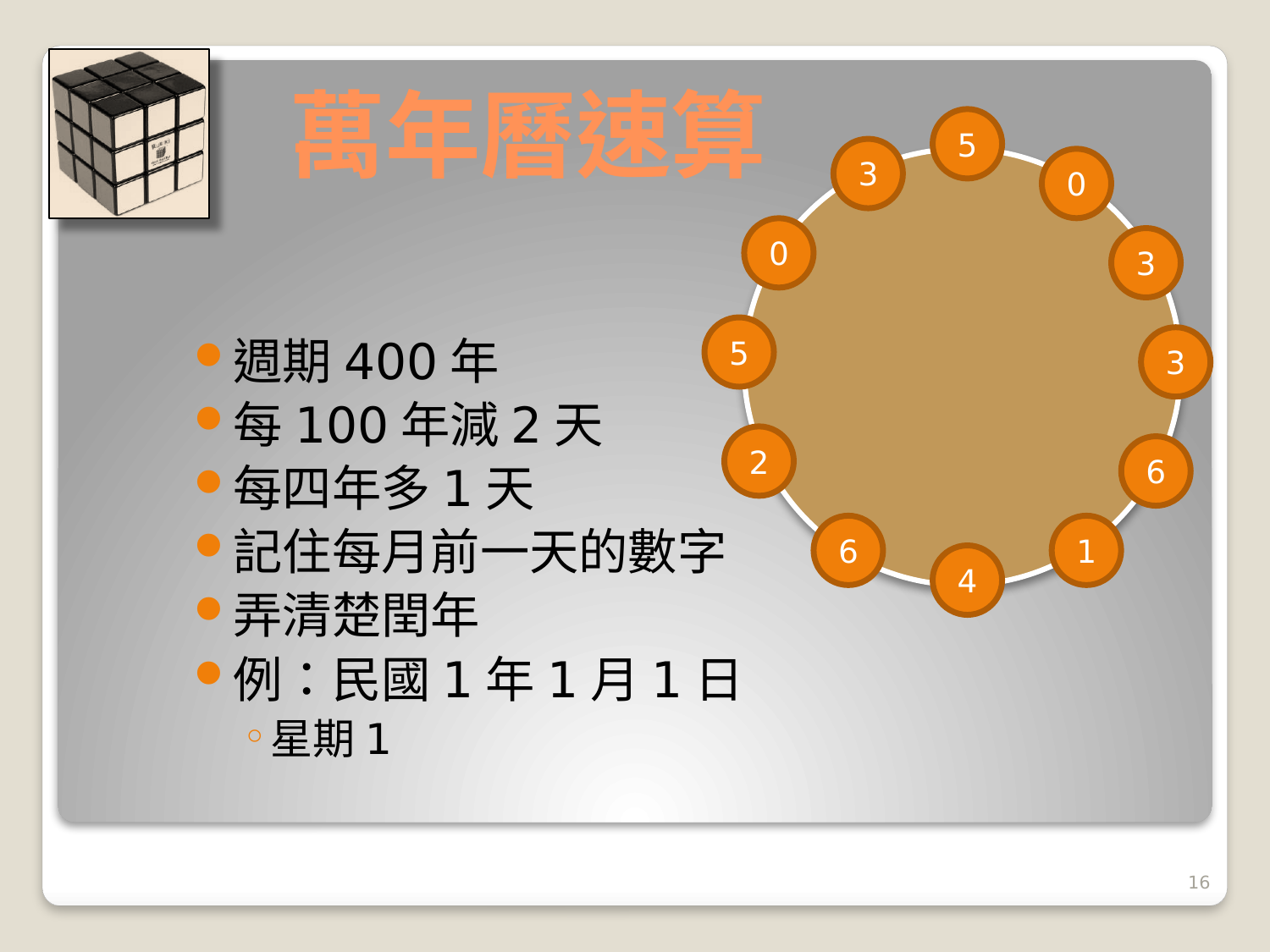

# 萬年曆速算
5
3

0
0
3
週期400年
每100年減2天
每四年多1天
記住每月前一天的數字
弄清楚閏年
例：民國1年1月1日
星期1
5
3
2
6
6
1
4
16